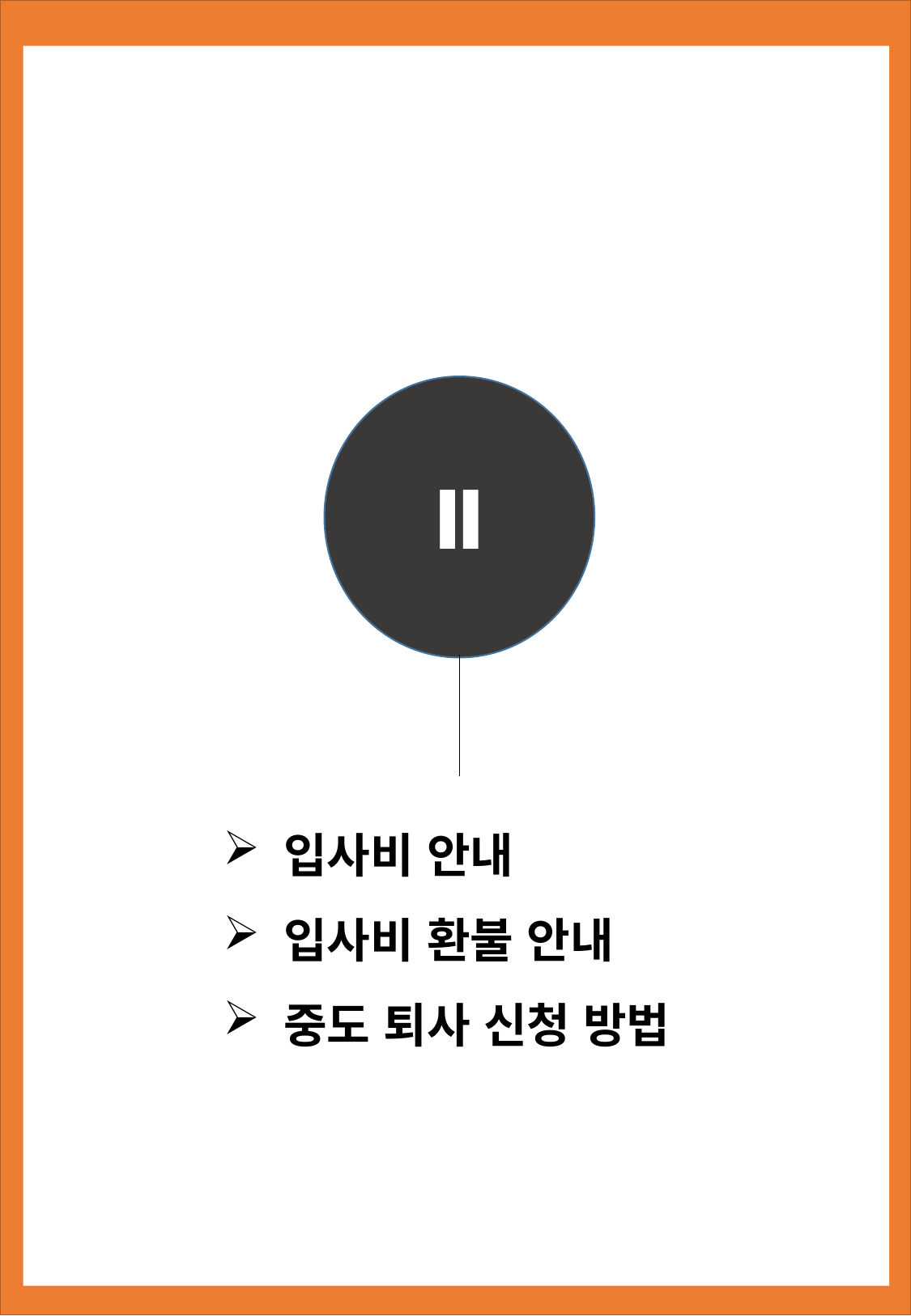

Ⅰ
Ⅱ

운영수칙
입사비 안내
입사비 환불 안내
중도 퇴사 신청 방법